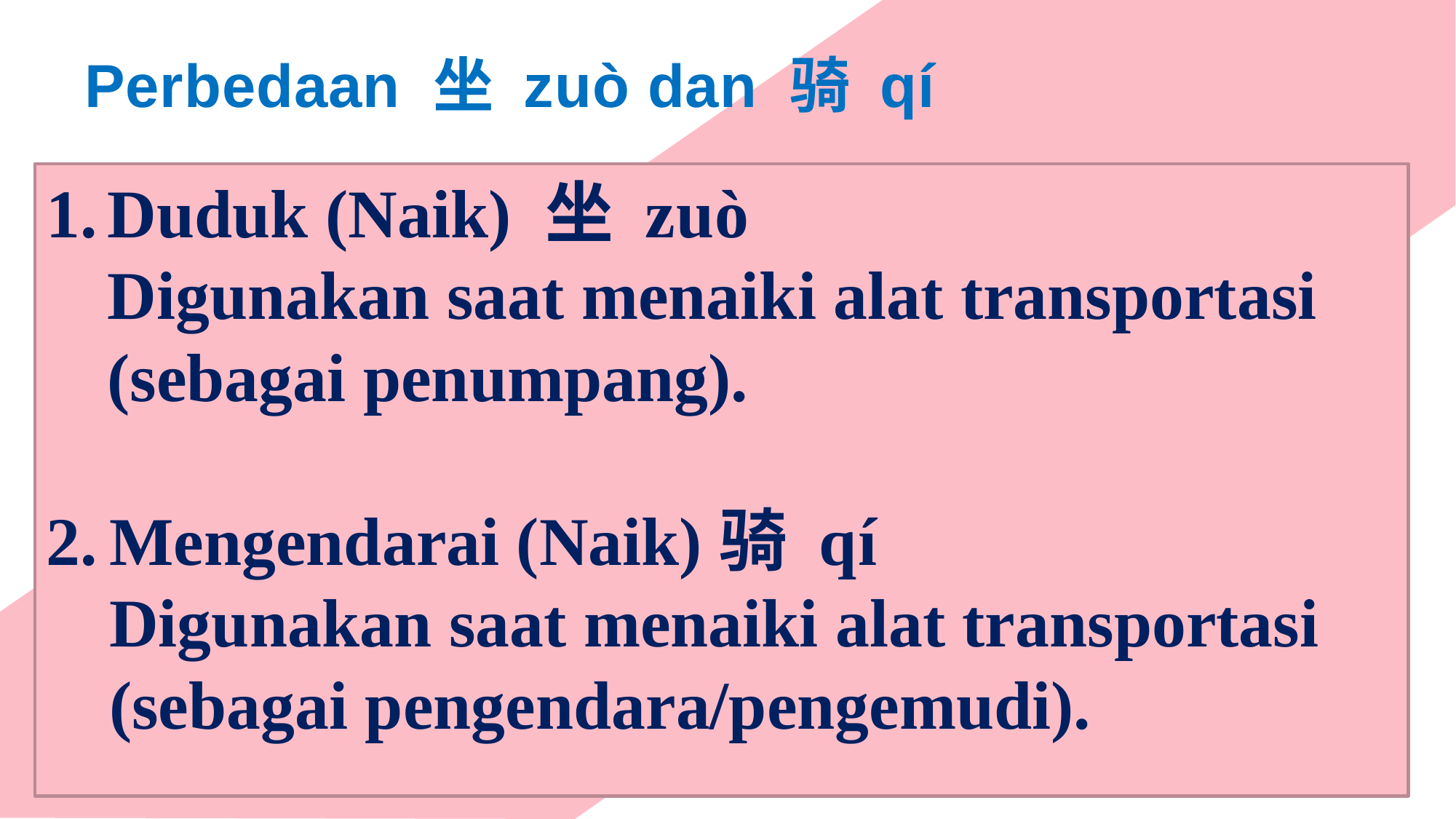

Perbedaan 坐 zuò dan 骑 qí
Duduk (Naik) 坐 zuò
	Digunakan saat menaiki alat transportasi (sebagai penumpang).

Mengendarai (Naik)骑 qí
Digunakan saat menaiki alat transportasi (sebagai pengendara/pengemudi).